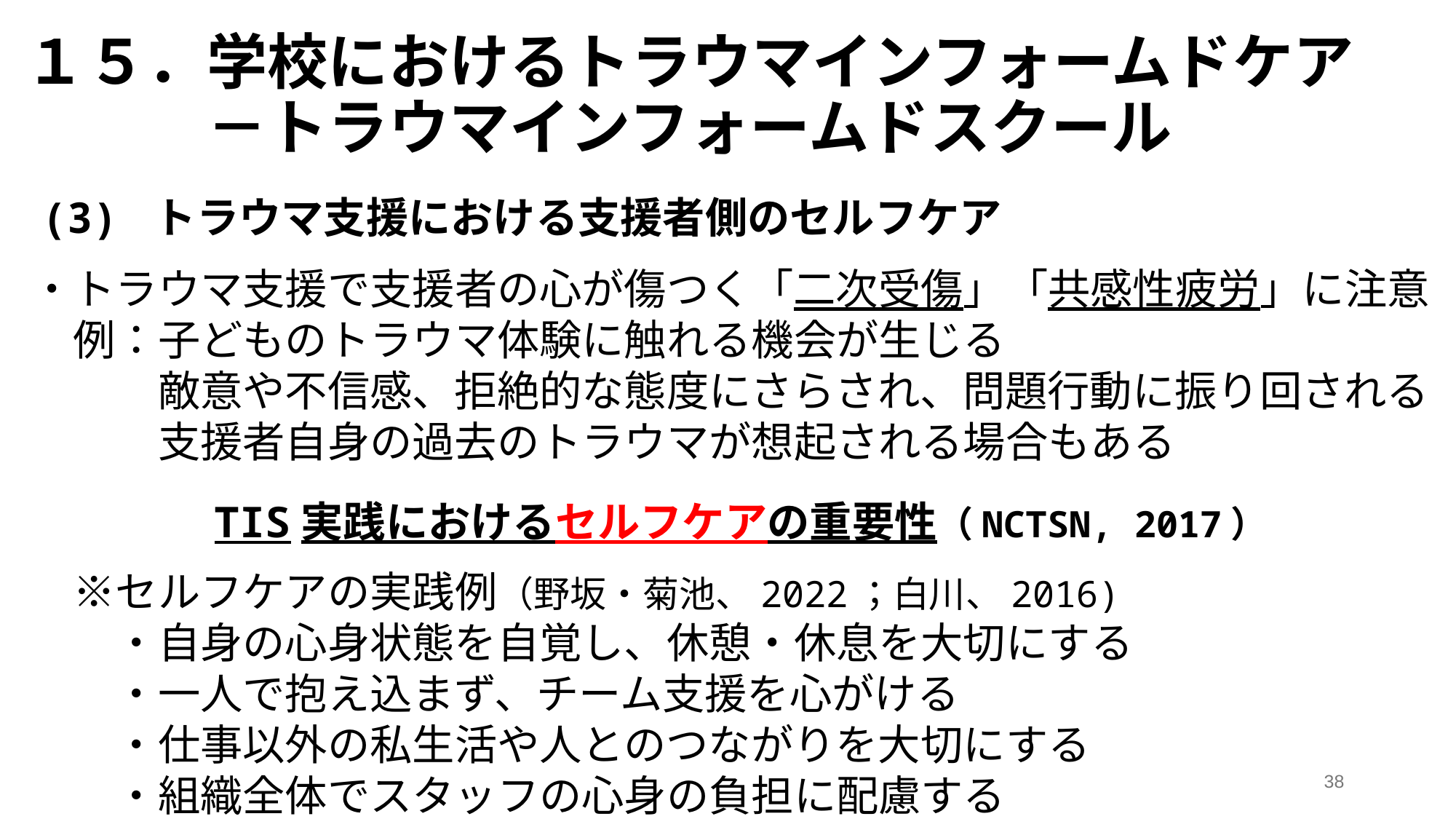

# １５．学校におけるトラウマインフォームドケア 　　　－トラウマインフォームドスクール
(3) トラウマ支援における支援者側のセルフケア
・トラウマ支援で支援者の心が傷つく「二次受傷」「共感性疲労」に注意
　例：子どものトラウマ体験に触れる機会が生じる
　　　敵意や不信感、拒絶的な態度にさらされ、問題行動に振り回される
　　　支援者自身の過去のトラウマが想起される場合もある

TIS実践におけるセルフケアの重要性（NCTSN, 2017）

　※セルフケアの実践例（野坂・菊池、2022；白川、2016)
　　・自身の心身状態を自覚し、休憩・休息を大切にする
　　・一人で抱え込まず、チーム支援を心がける
　　・仕事以外の私生活や人とのつながりを大切にする
　　・組織全体でスタッフの心身の負担に配慮する
38